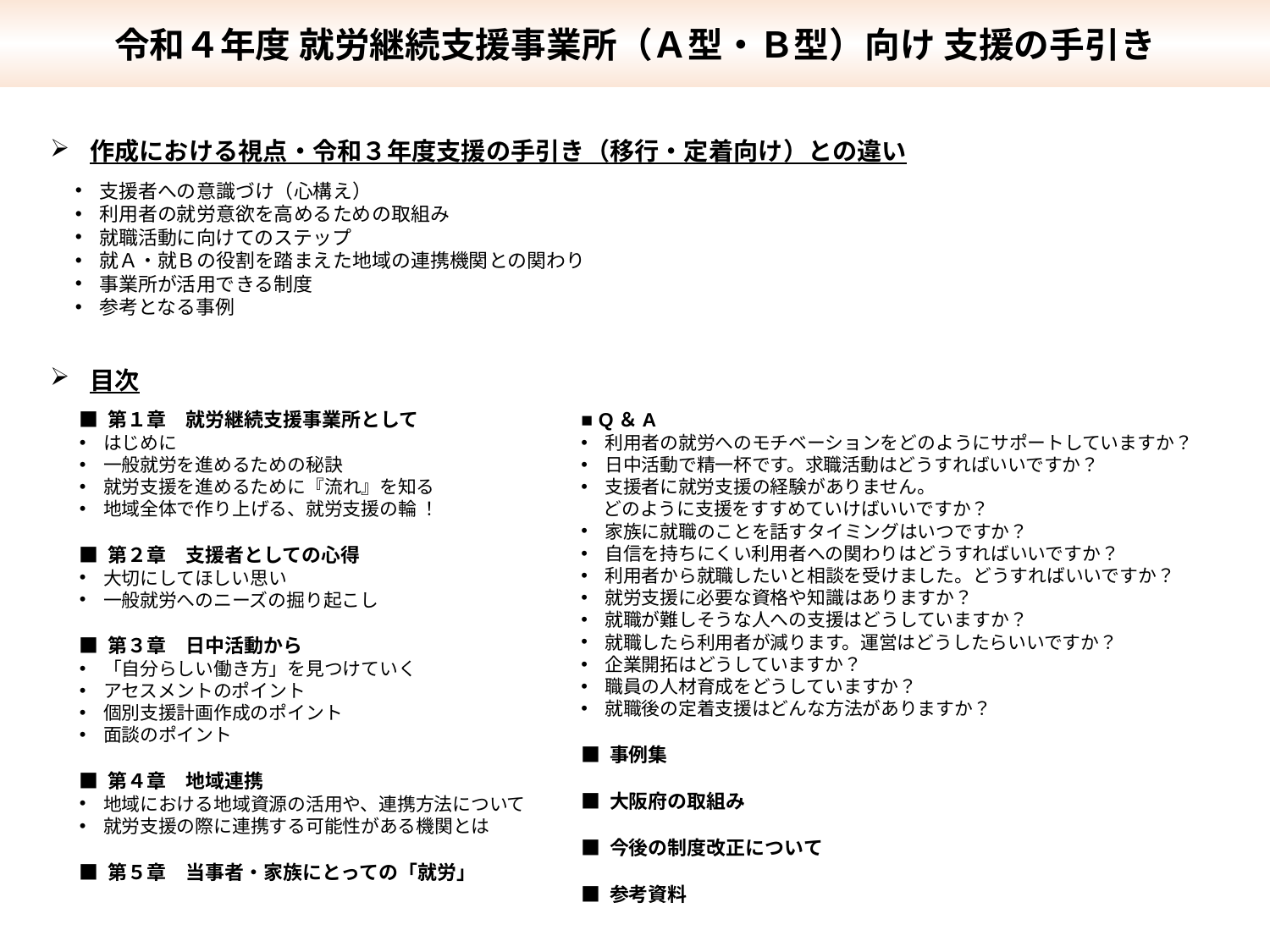

令和４年度 就労継続支援事業所（Ａ型・Ｂ型）向け 支援の手引き
作成における視点・令和３年度支援の手引き（移行・定着向け）との違い
支援者への意識づけ（心構え）
利用者の就労意欲を高めるための取組み
就職活動に向けてのステップ
就Ａ・就Ｂの役割を踏まえた地域の連携機関との関わり
事業所が活用できる制度
参考となる事例
目次
■ 第１章　就労継続支援事業所として
はじめに
一般就労を進めるための秘訣
就労支援を進めるために『流れ』を知る
地域全体で作り上げる、就労支援の輪 ！

■ 第２章　支援者としての心得
大切にしてほしい思い
一般就労へのニーズの掘り起こし

■ 第３章　日中活動から
「自分らしい働き方」を見つけていく
アセスメントのポイント
個別支援計画作成のポイント
面談のポイント

■ 第４章　地域連携
地域における地域資源の活用や、連携方法について
就労支援の際に連携する可能性がある機関とは

■ 第５章　当事者・家族にとっての「就労」
■ Q＆A
利用者の就労へのモチベーションをどのようにサポートしていますか？
日中活動で精一杯です。求職活動はどうすればいいですか？
支援者に就労支援の経験がありません。
　 どのように支援をすすめていけばいいですか？
家族に就職のことを話すタイミングはいつですか？
自信を持ちにくい利用者への関わりはどうすればいいですか？
利用者から就職したいと相談を受けました。どうすればいいですか？
就労支援に必要な資格や知識はありますか？
就職が難しそうな人への支援はどうしていますか？
就職したら利用者が減ります。運営はどうしたらいいですか？
企業開拓はどうしていますか？
職員の人材育成をどうしていますか？
就職後の定着支援はどんな方法がありますか？

■ 事例集

■ 大阪府の取組み

■ 今後の制度改正について

■ 参考資料